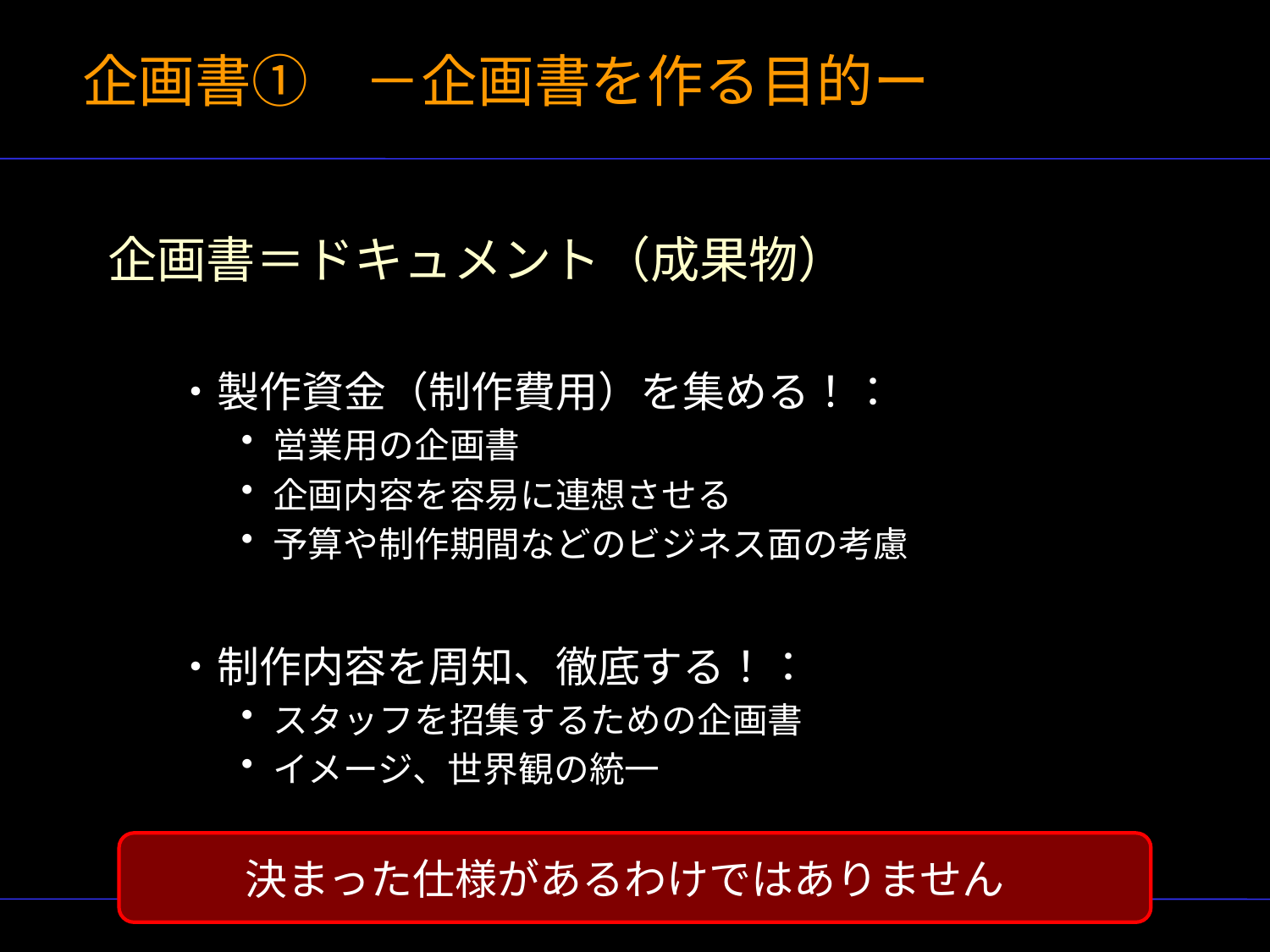

# 企画書①　－企画書を作る目的ー
企画書＝ドキュメント（成果物）

・製作資金（制作費用）を集める！：
営業用の企画書
企画内容を容易に連想させる
予算や制作期間などのビジネス面の考慮

・制作内容を周知、徹底する！：
スタッフを招集するための企画書
イメージ、世界観の統一

決まった仕様があるわけではありません